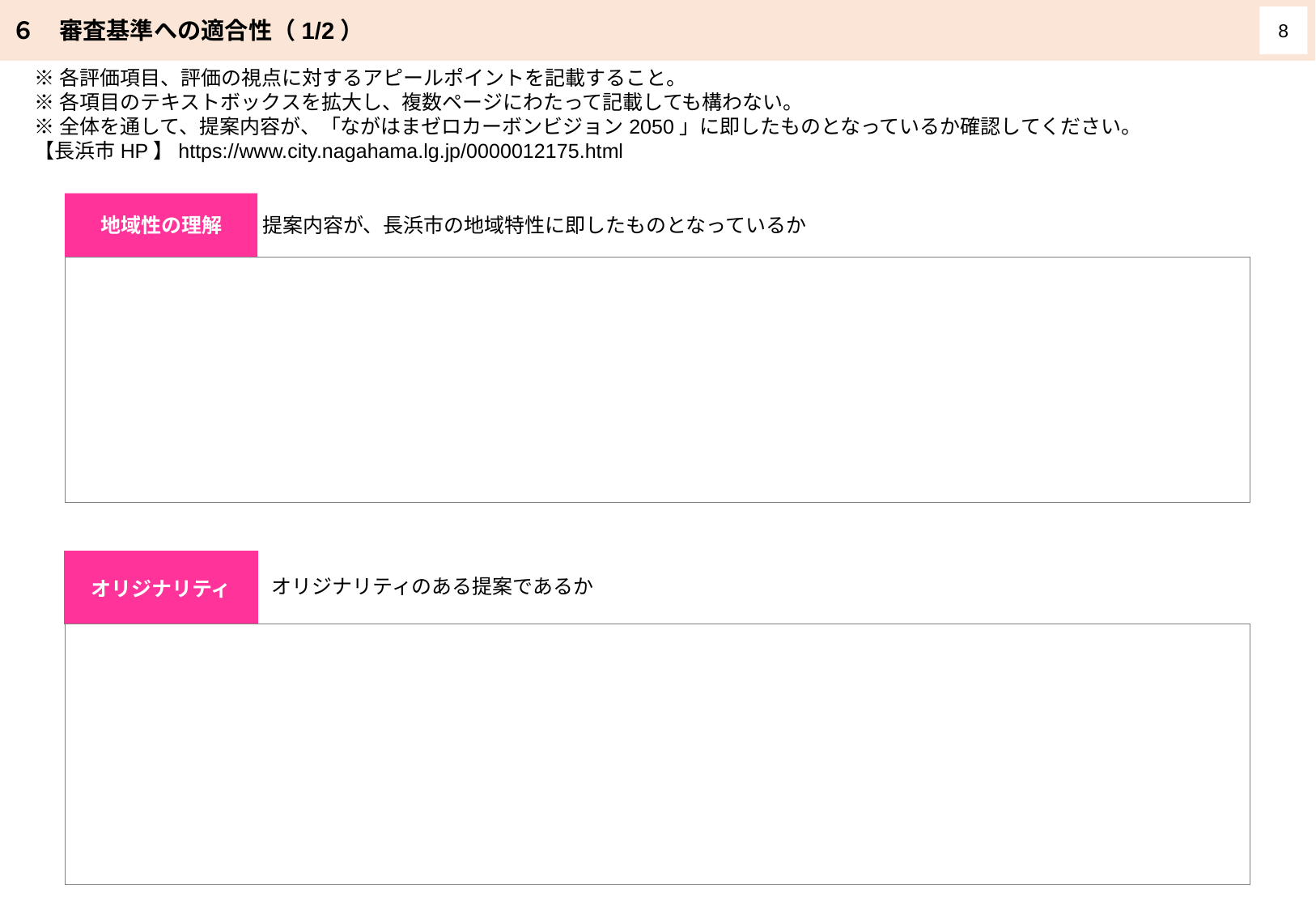

６　審査基準への適合性（1/2）
8
※各評価項目、評価の視点に対するアピールポイントを記載すること。
※各項目のテキストボックスを拡大し、複数ページにわたって記載しても構わない。
※全体を通して、提案内容が、「ながはまゼロカーボンビジョン2050」に即したものとなっているか確認してください。
【長浜市HP】https://www.city.nagahama.lg.jp/0000012175.html
地域性の理解
提案内容が、長浜市の地域特性に即したものとなっているか
|  |
| --- |
オリジナリティのある提案であるか
オリジナリティ
|  |
| --- |